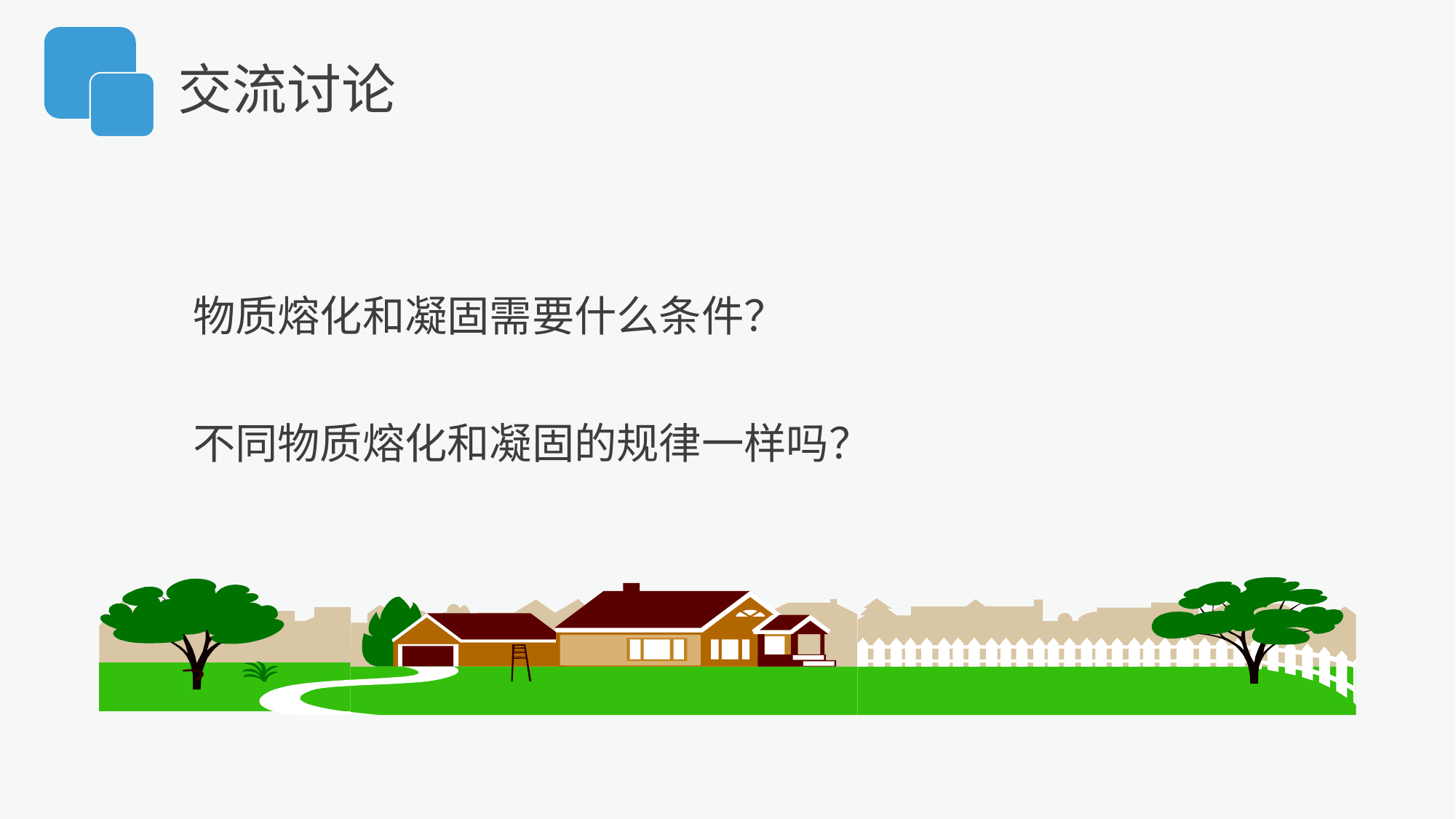

交流讨论

物质熔化和凝固需要什么条件？
不同物质熔化和凝固的规律一样吗？